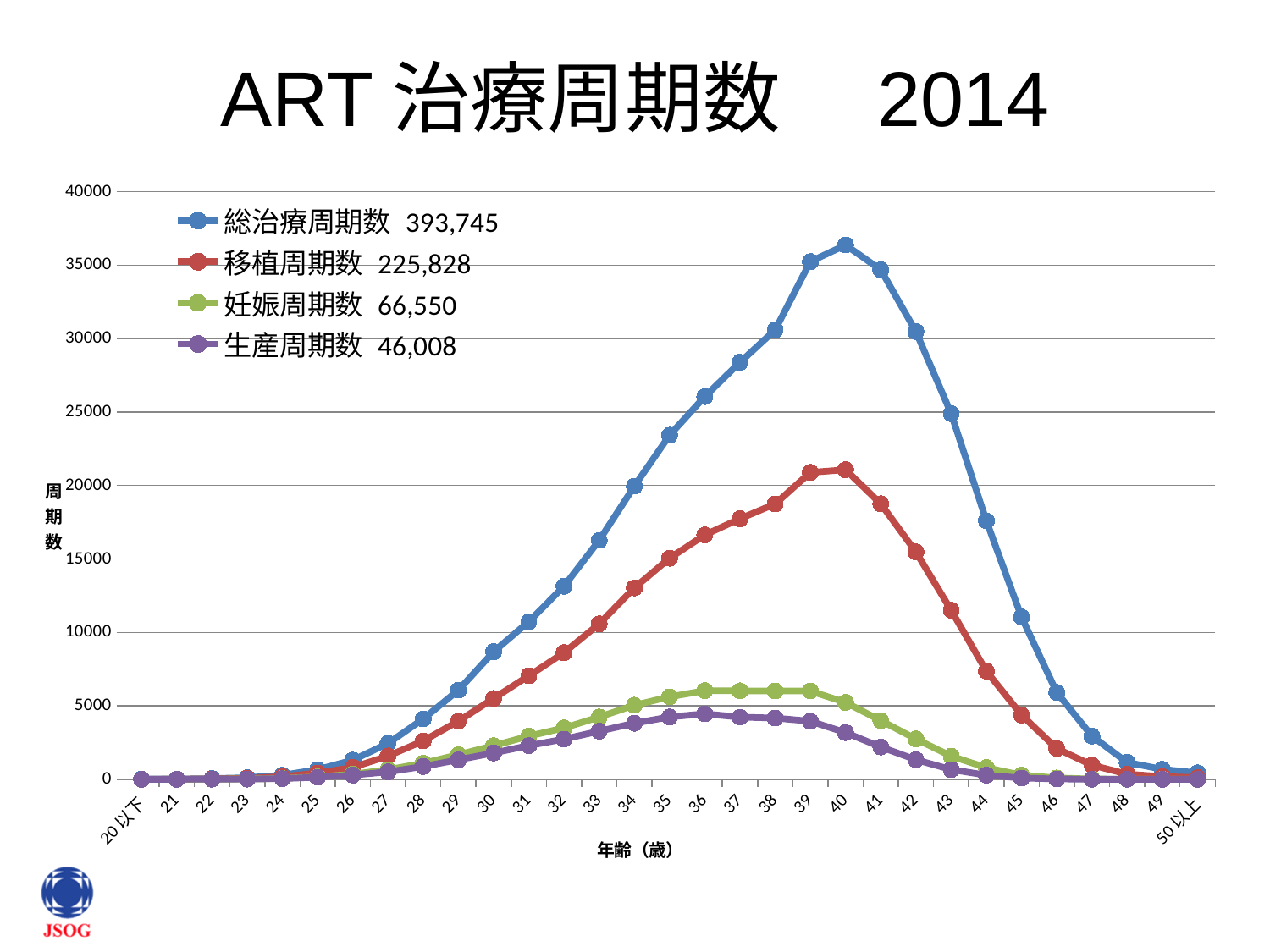

# ART治療周期数　2014

### Chart

| Category | 総治療周期数 393,745 | 移植周期数 225,828 | 妊娠周期数 66,550 | 生産周期数 46,008 |
|---|---|---|---|---|
| 20以下 | 20.0 | 3.0 | 0.0 | 0.0 |
| 21 | 20.0 | 10.0 | 5.0 | 4.0 |
| 22 | 51.0 | 30.0 | 11.0 | 9.0 |
| 23 | 109.0 | 64.0 | 21.0 | 18.0 |
| 24 | 281.0 | 179.0 | 64.0 | 51.0 |
| 25 | 660.0 | 422.0 | 169.0 | 142.0 |
| 26 | 1307.0 | 810.0 | 349.0 | 287.0 |
| 27 | 2448.0 | 1586.0 | 657.0 | 508.0 |
| 28 | 4111.0 | 2613.0 | 1097.0 | 871.0 |
| 29 | 6071.0 | 3959.0 | 1678.0 | 1332.0 |
| 30 | 8688.0 | 5508.0 | 2287.0 | 1794.0 |
| 31 | 10731.0 | 7049.0 | 2947.0 | 2297.0 |
| 32 | 13146.0 | 8628.0 | 3493.0 | 2737.0 |
| 33 | 16270.0 | 10584.0 | 4242.0 | 3281.0 |
| 34 | 19954.0 | 13033.0 | 5041.0 | 3817.0 |
| 35 | 23418.0 | 15053.0 | 5618.0 | 4246.0 |
| 36 | 26048.0 | 16635.0 | 6035.0 | 4458.0 |
| 37 | 28385.0 | 17737.0 | 6026.0 | 4233.0 |
| 38 | 30588.0 | 18750.0 | 6018.0 | 4172.0 |
| 39 | 35241.0 | 20888.0 | 6013.0 | 3958.0 |
| 40 | 36366.0 | 21072.0 | 5232.0 | 3183.0 |
| 41 | 34687.0 | 18759.0 | 4001.0 | 2204.0 |
| 42 | 30473.0 | 15477.0 | 2747.0 | 1332.0 |
| 43 | 24893.0 | 11516.0 | 1580.0 | 664.0 |
| 44 | 17600.0 | 7369.0 | 792.0 | 284.0 |
| 45 | 11048.0 | 4374.0 | 283.0 | 87.0 |
| 46 | 5917.0 | 2096.0 | 93.0 | 26.0 |
| 47 | 2942.0 | 968.0 | 23.0 | 5.0 |
| 48 | 1151.0 | 351.0 | 9.0 | 3.0 |
| 49 | 683.0 | 189.0 | 14.0 | 1.0 |
| 50以上 | 438.0 | 116.0 | 5.0 | 4.0 |